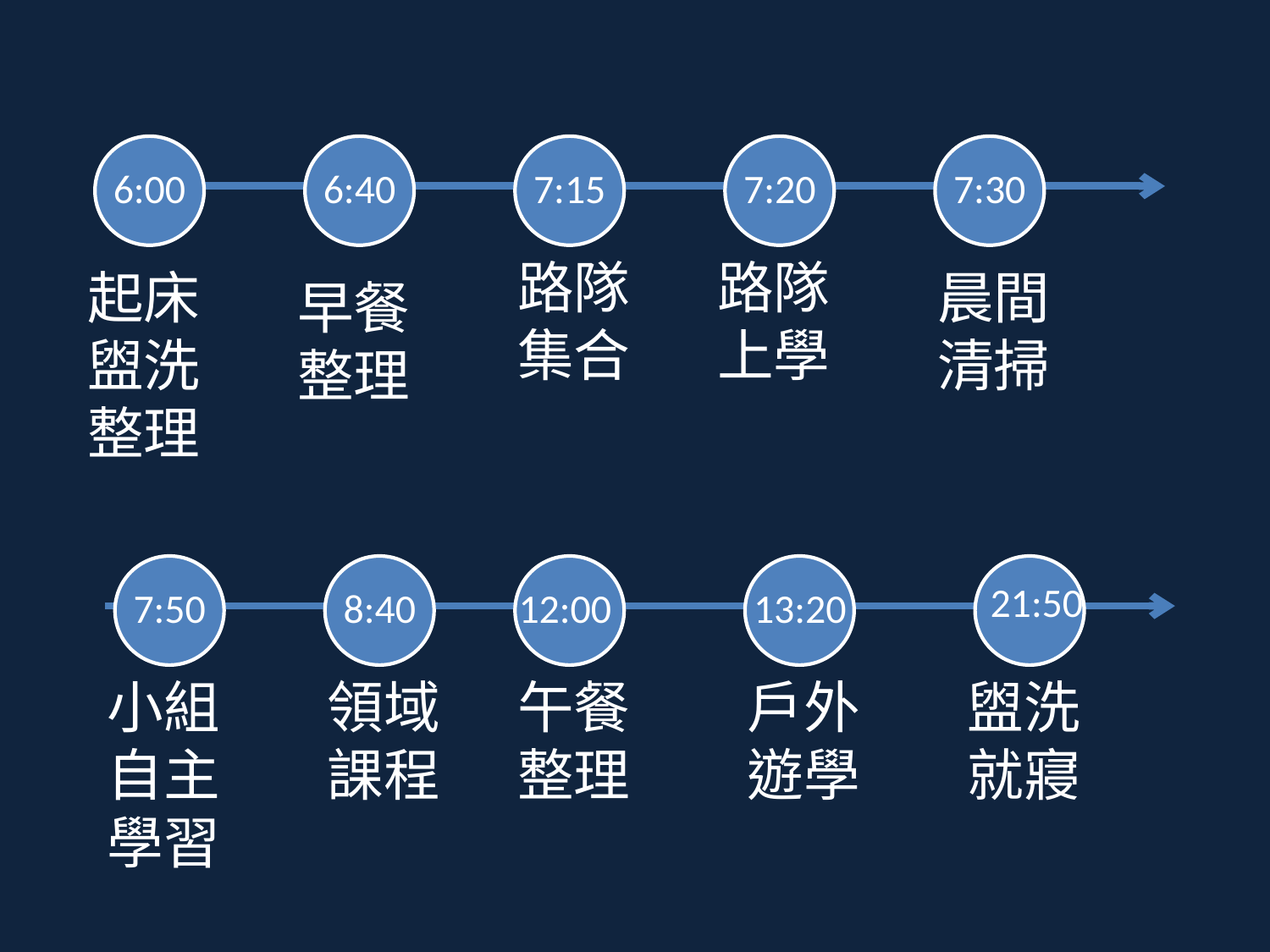

6:00

6:40

7:15

7:20

7:30
路隊集合
路隊上學
起床
盥洗
整理
晨間清掃
早餐
整理

7:50

8:40

12:00

13:20

21:50
小組自主學習
領域課程
午餐
整理
戶外遊學
盥洗
就寢